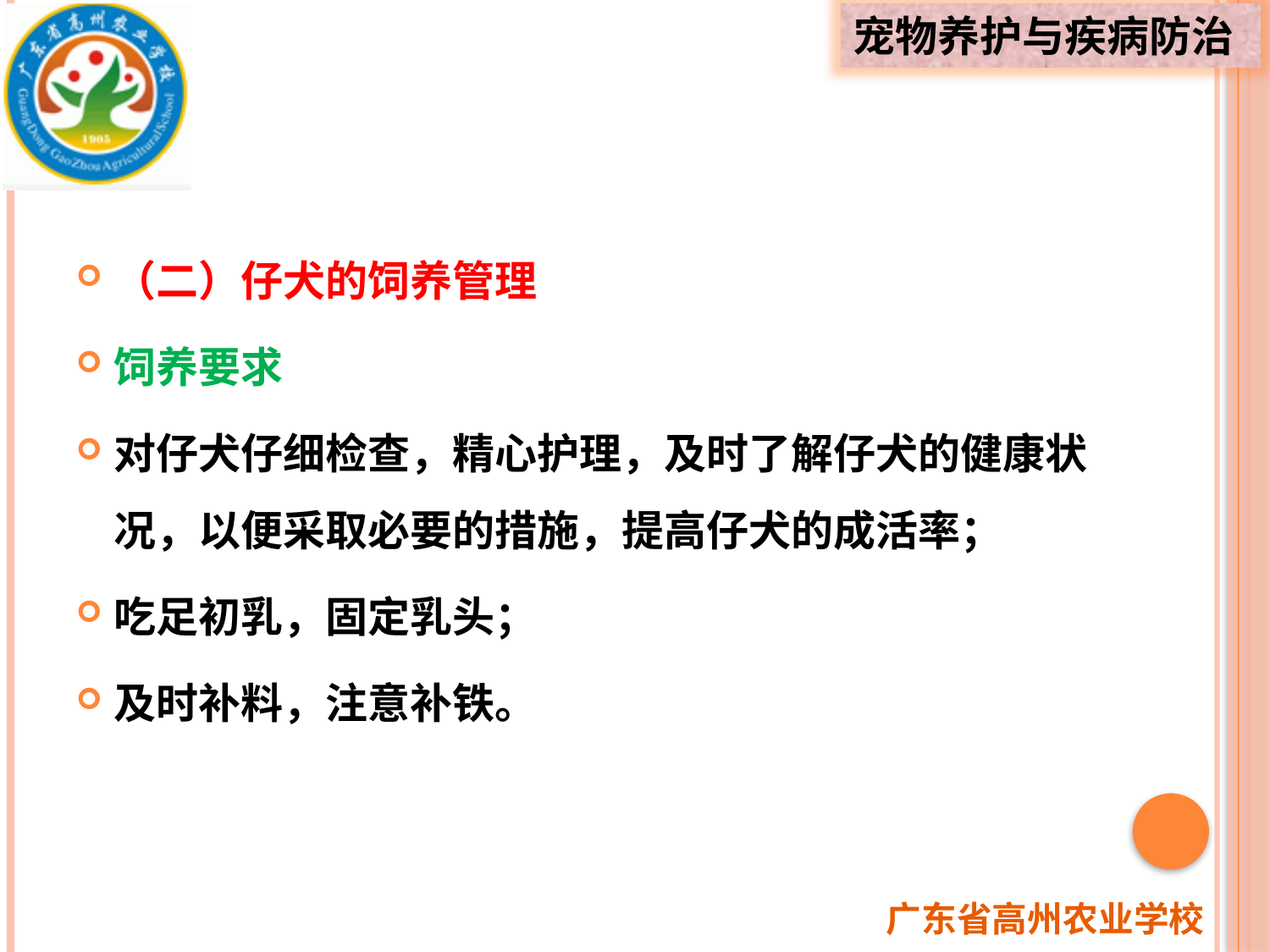

（二）仔犬的饲养管理
饲养要求
对仔犬仔细检查，精心护理，及时了解仔犬的健康状况，以便采取必要的措施，提高仔犬的成活率；
吃足初乳，固定乳头；
及时补料，注意补铁。